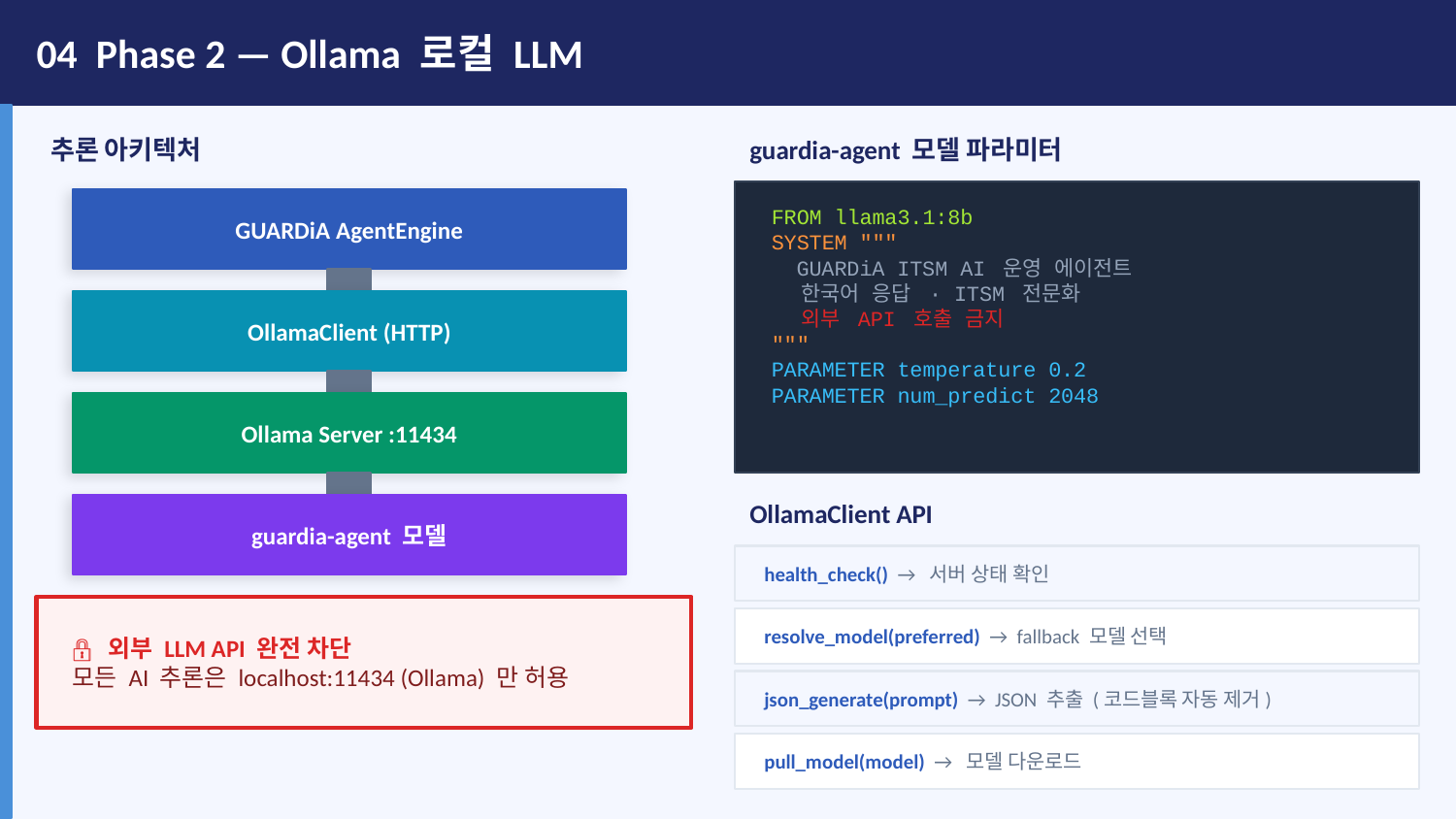

04  Phase 2 — Ollama 로컬 LLM

추론 아키텍처
guardia-agent 모델 파라미터

GUARDiA AgentEngine
FROM llama3.1:8b
SYSTEM """
  GUARDiA ITSM AI 운영 에이전트
  한국어 응답 · ITSM 전문화
  외부 API 호출 금지
"""
PARAMETER temperature 0.2
PARAMETER num_predict 2048

OllamaClient (HTTP)

Ollama Server :11434

OllamaClient API

guardia-agent 모델

health_check()  →  서버 상태 확인

🔒  외부 LLM API 완전 차단
모든 AI 추론은 localhost:11434 (Ollama) 만 허용

resolve_model(preferred)  →  fallback 모델 선택

json_generate(prompt)  →  JSON 추출 (코드블록 자동 제거)

pull_model(model)  →  모델 다운로드